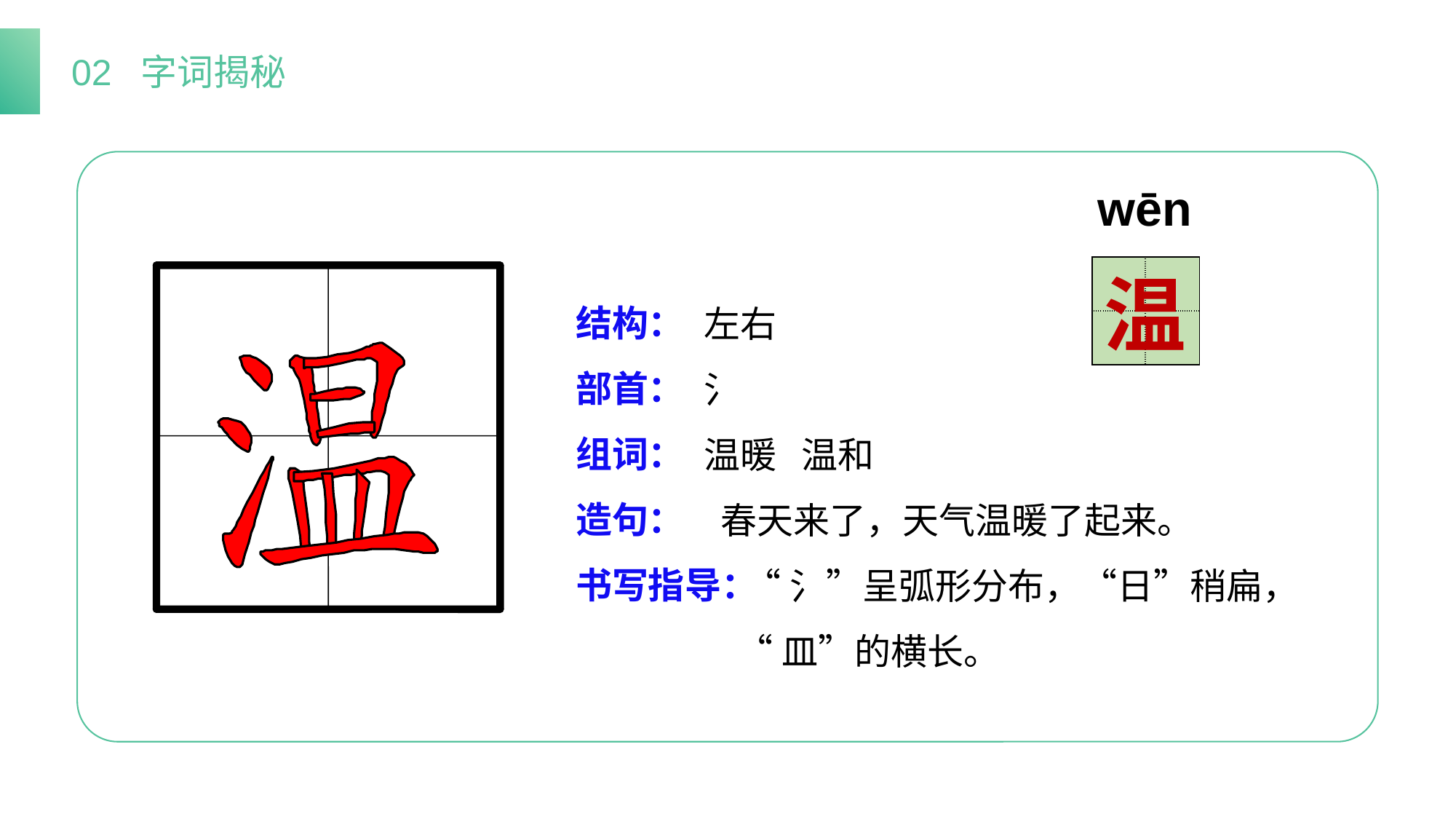

02  字词揭秘
wēn
|  |  |
| --- | --- |
|  |  |
温

结构：
部首：
组词：
造句：
书写指导：
左右
氵
温暖   温和
 春天来了，天气温暖了起来。
     “氵”呈弧形分布，“日”稍扁，
    “皿”的横长。